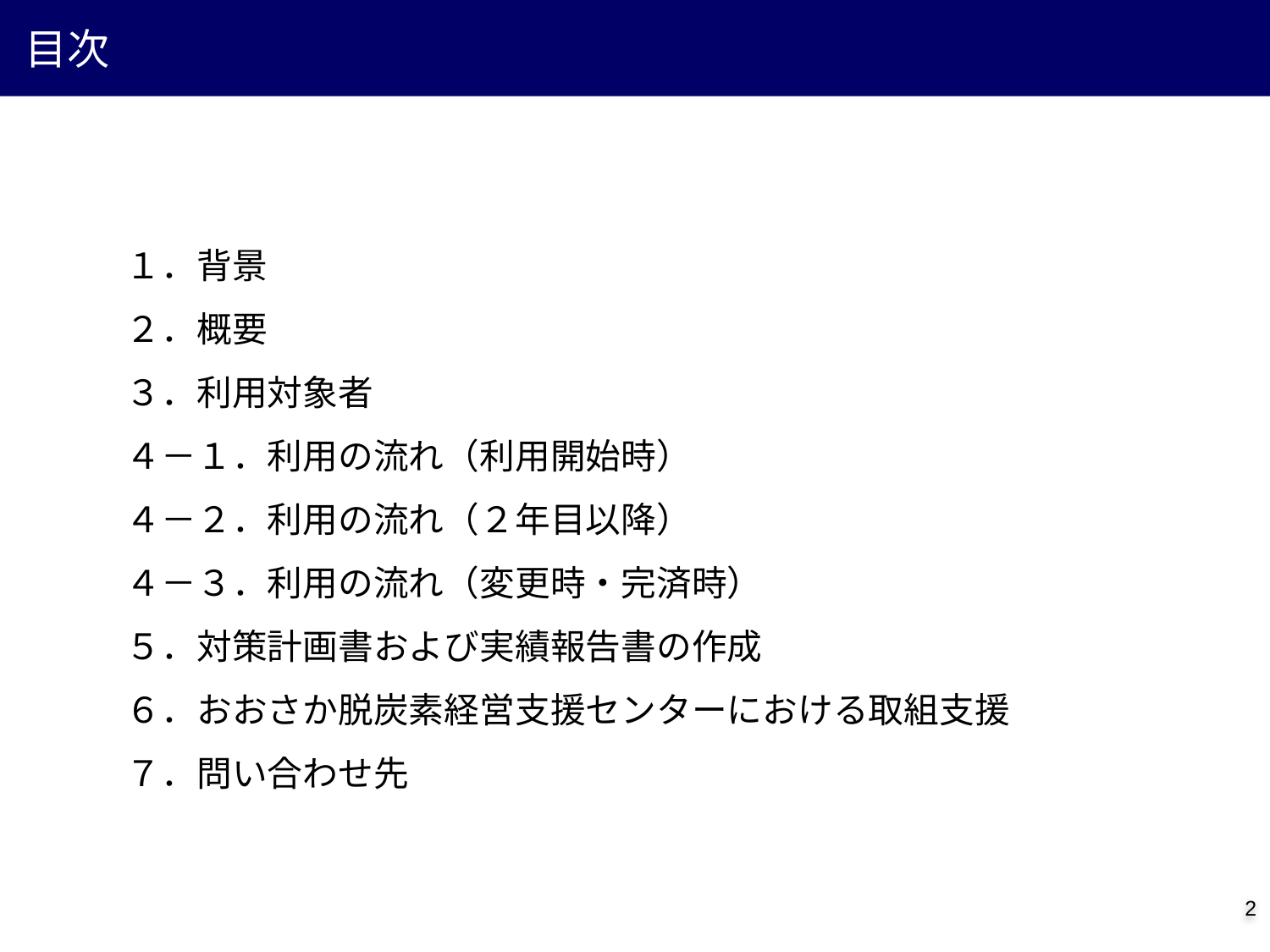

目次
１．背景
２．概要
３．利用対象者
４－１．利用の流れ（利用開始時）
４－２．利用の流れ（２年目以降）
４－３．利用の流れ（変更時・完済時）
５．対策計画書および実績報告書の作成
６．おおさか脱炭素経営支援センターにおける取組支援
７．問い合わせ先
2